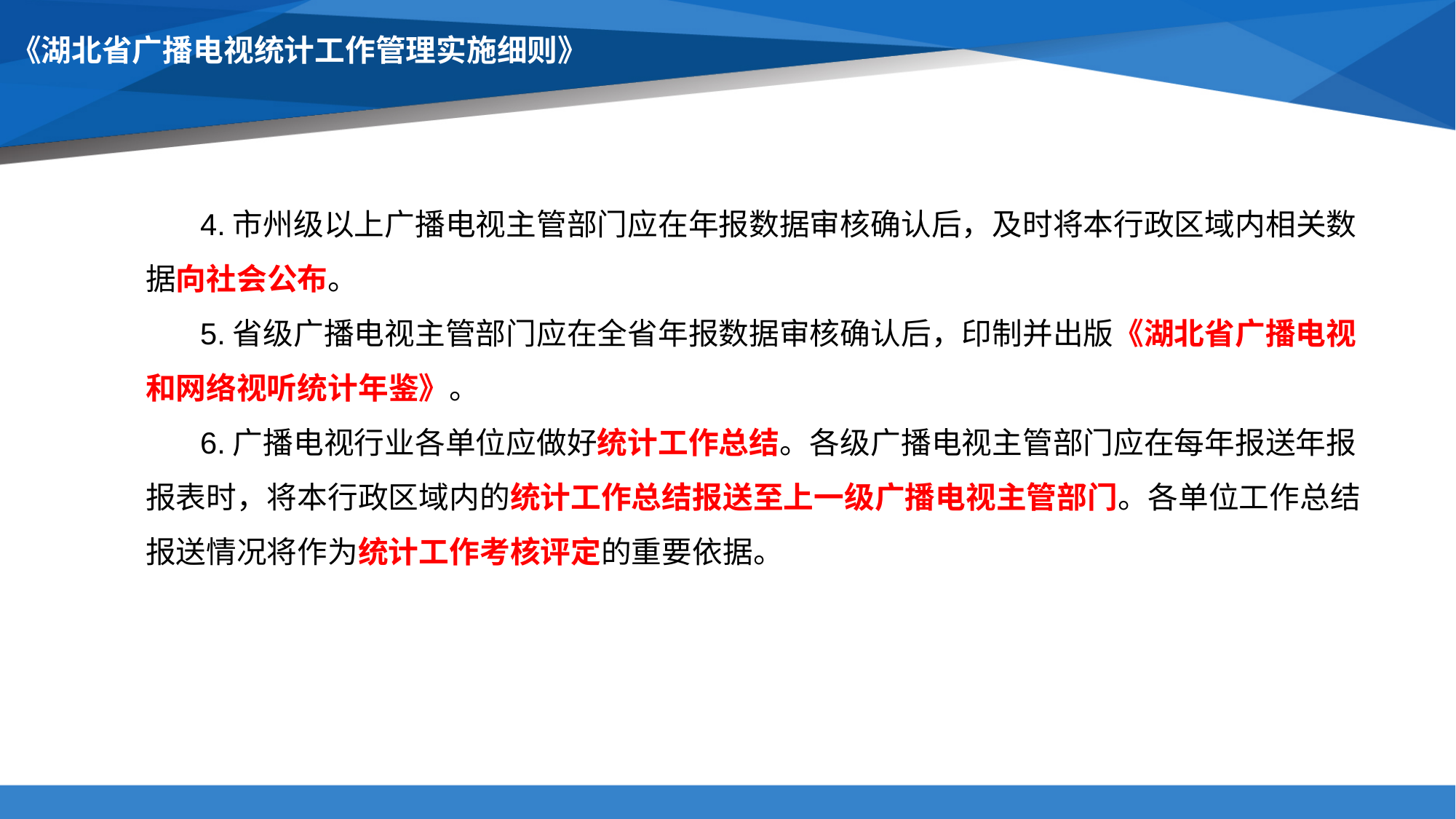

# 《湖北省广播电视统计工作管理实施细则》
4.市州级以上广播电视主管部门应在年报数据审核确认后，及时将本行政区域内相关数据向社会公布。
5.省级广播电视主管部门应在全省年报数据审核确认后，印制并出版《湖北省广播电视和网络视听统计年鉴》。
6.广播电视行业各单位应做好统计工作总结。各级广播电视主管部门应在每年报送年报报表时，将本行政区域内的统计工作总结报送至上一级广播电视主管部门。各单位工作总结报送情况将作为统计工作考核评定的重要依据。